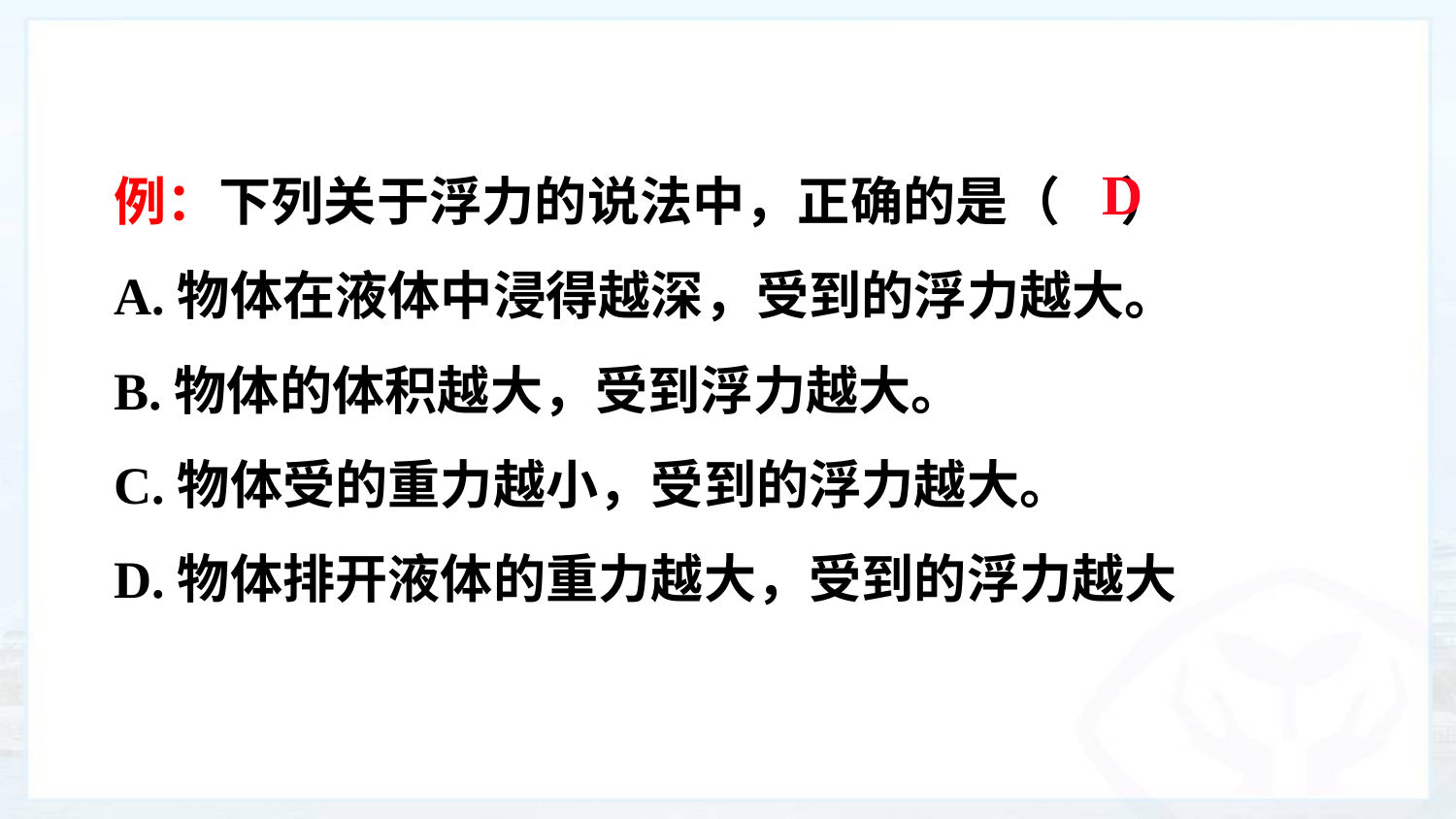

例：下列关于浮力的说法中，正确的是（     ）
A.物体在液体中浸得越深，受到的浮力越大。
B.物体的体积越大，受到浮力越大。
C.物体受的重力越小，受到的浮力越大。
D.物体排开液体的重力越大，受到的浮力越大
D